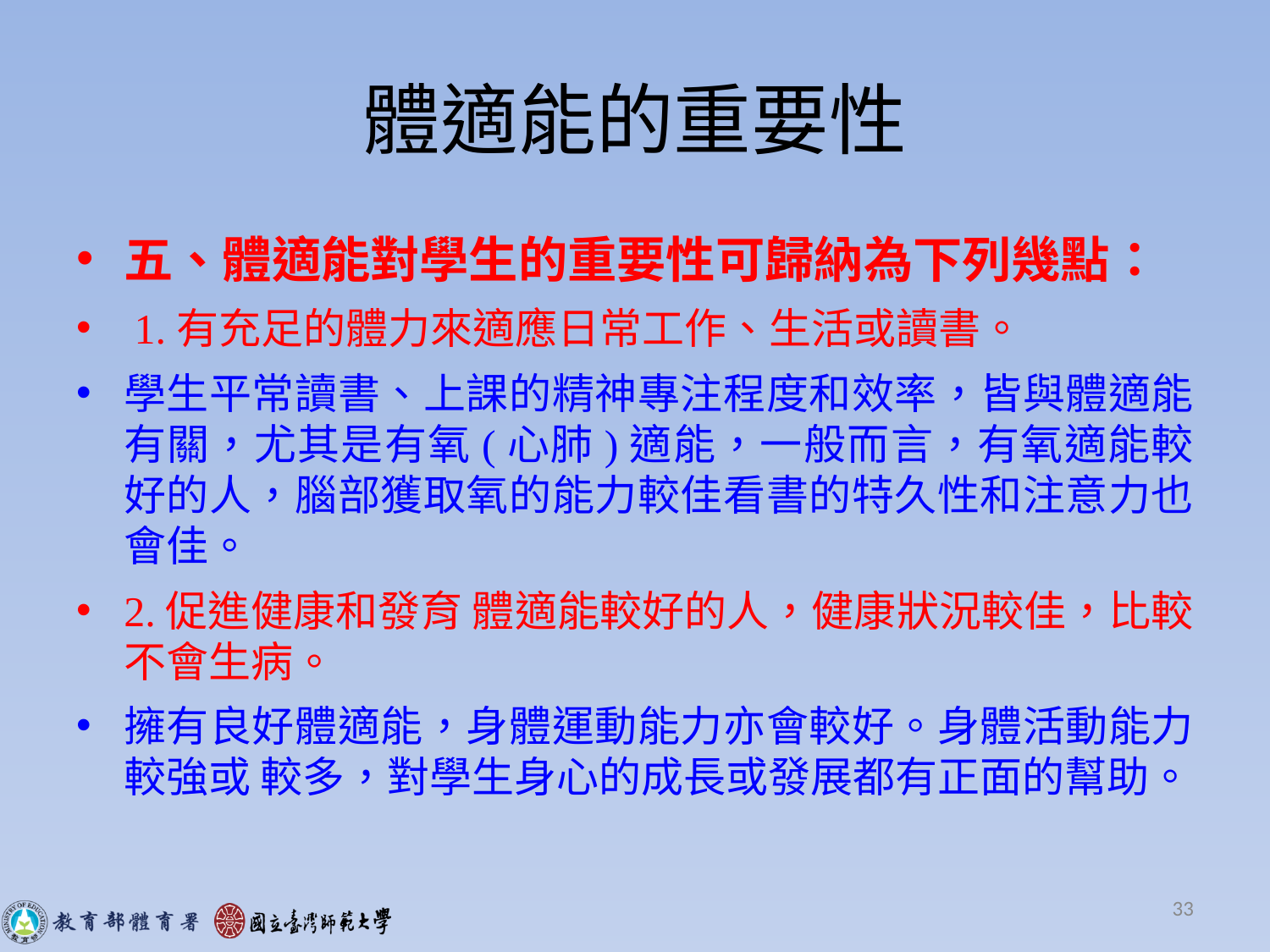

# 體適能的重要性
五、體適能對學生的重要性可歸納為下列幾點：
 1.有充足的體力來適應日常工作、生活或讀書。
學生平常讀書、上課的精神專注程度和效率，皆與體適能有關，尤其是有氧(心肺)適能，一般而言，有氧適能較好的人，腦部獲取氧的能力較佳看書的特久性和注意力也會佳。
2.促進健康和發育 體適能較好的人，健康狀況較佳，比較不會生病。
擁有良好體適能，身體運動能力亦會較好。身體活動能力較強或 較多，對學生身心的成長或發展都有正面的幫助。

33